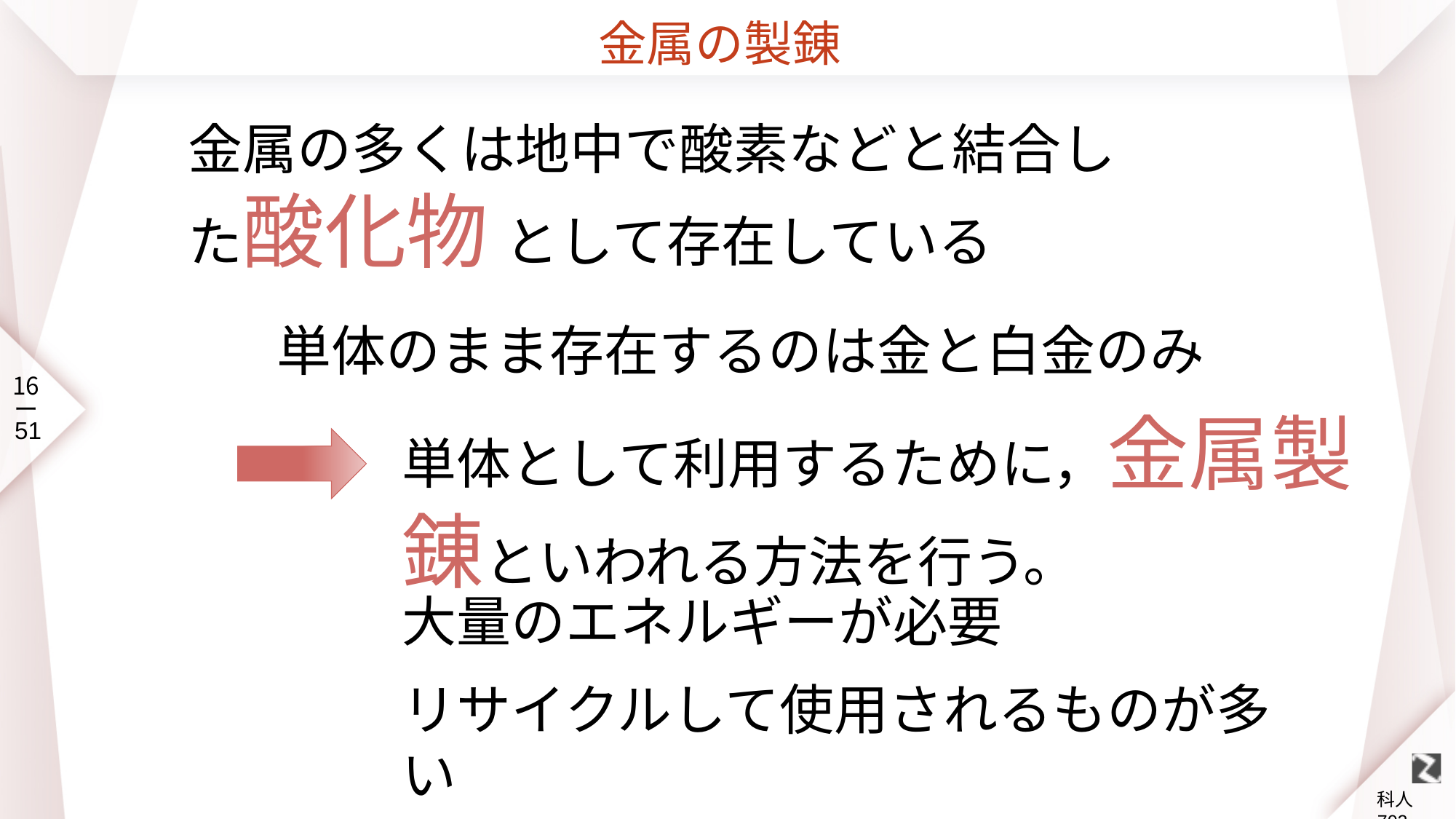

# 金属の製錬
２章　１節　|　２　金属

金属の多くは地中で酸素などと結合した酸化物 として存在している
単体のまま存在するのは金と白金のみ
単体として利用するために，金属製錬といわれる方法を行う。

大量のエネルギーが必要
リサイクルして使用されるものが多い